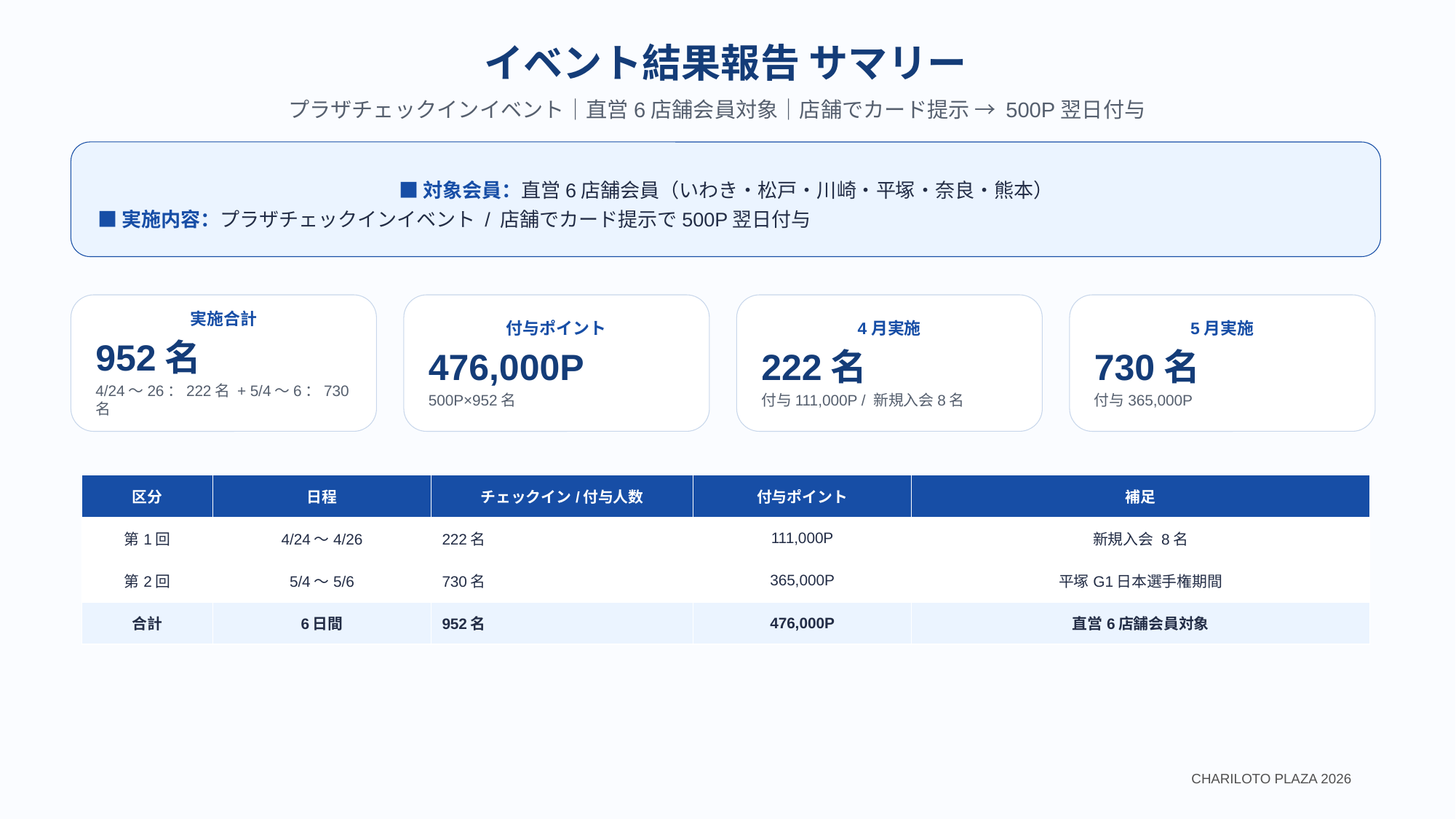

イベント結果報告 サマリー
プラザチェックインイベント｜直営6店舗会員対象｜店舗でカード提示 → 500P翌日付与
■対象会員：直営6店舗会員（いわき・松戸・川崎・平塚・奈良・熊本）
■実施内容：プラザチェックインイベント / 店舗でカード提示で500P翌日付与
実施合計
952名
4/24〜26：222名 + 5/4〜6：730名
付与ポイント
476,000P
500P×952名
4月実施
222名
付与111,000P / 新規入会8名
5月実施
730名
付与365,000P
| 区分 | 日程 | チェックイン/付与人数 | 付与ポイント | 補足 |
| --- | --- | --- | --- | --- |
| 第1回 | 4/24〜4/26 | 222名 | 111,000P | 新規入会 8名 |
| 第2回 | 5/4〜5/6 | 730名 | 365,000P | 平塚G1日本選手権期間 |
| 合計 | 6日間 | 952名 | 476,000P | 直営6店舗会員対象 |
CHARILOTO PLAZA 2026